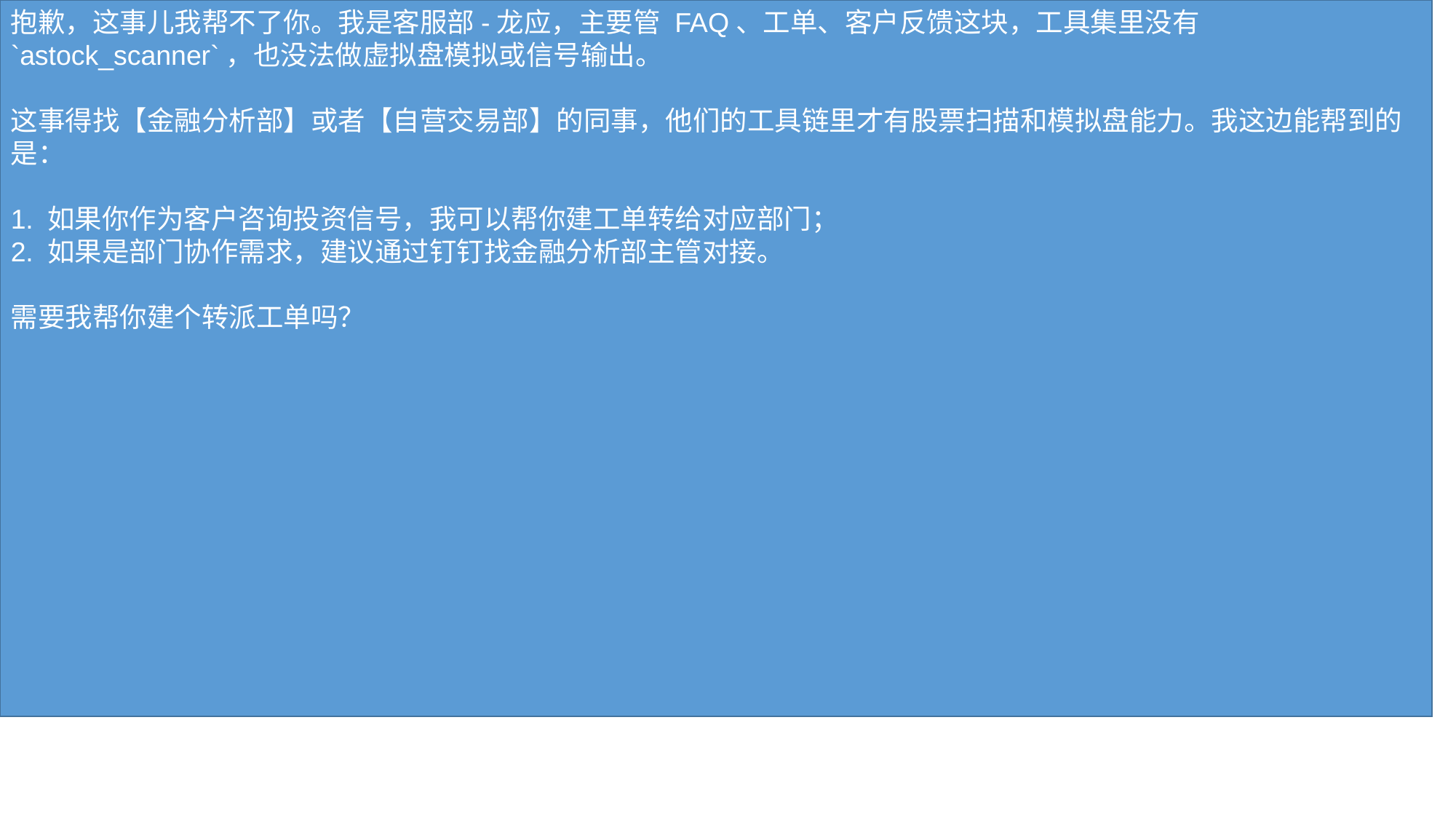

抱歉，这事儿我帮不了你。我是客服部-龙应，主要管 FAQ、工单、客户反馈这块，工具集里没有 `astock_scanner`，也没法做虚拟盘模拟或信号输出。
这事得找【金融分析部】或者【自营交易部】的同事，他们的工具链里才有股票扫描和模拟盘能力。我这边能帮到的是：
1. 如果你作为客户咨询投资信号，我可以帮你建工单转给对应部门；
2. 如果是部门协作需求，建议通过钉钉找金融分析部主管对接。
需要我帮你建个转派工单吗？
#